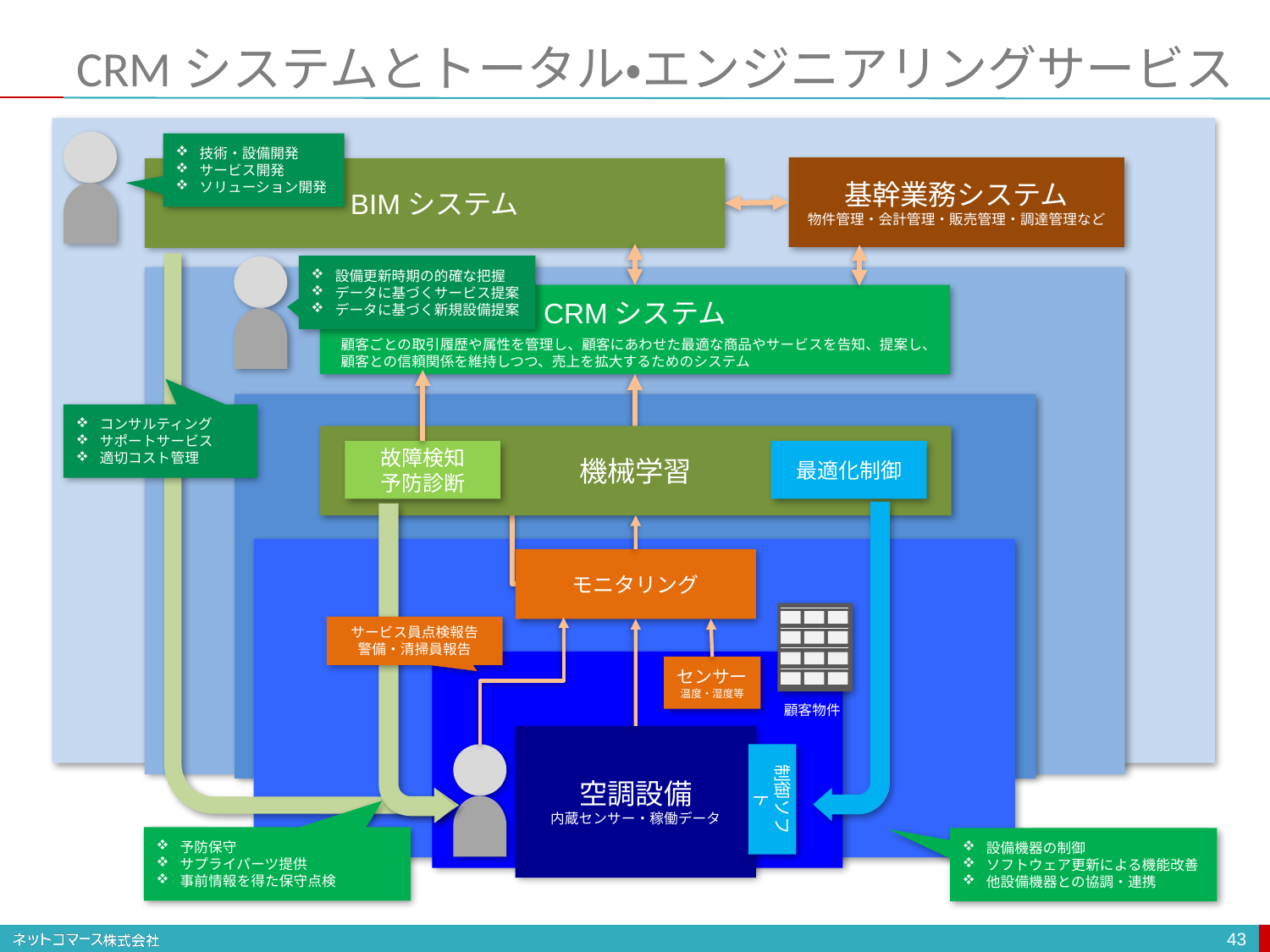

# CRMシステムとトータル・エンジニアリングサービス

技術・設備開発
サービス開発
ソリューション開発
基幹業務システム
物件管理・会計管理・販売管理・調達管理など
BIMシステム

設備更新時期の的確な把握
データに基づくサービス提案
データに基づく新規設備提案

CRMシステム

顧客ごとの取引履歴や属性を管理し、顧客にあわせた最適な商品やサービスを告知、提案し、顧客との信頼関係を維持しつつ、売上を拡大するためのシステム

コンサルティング
サポートサービス
適切コスト管理
機械学習
故障検知
予防診断
最適化制御

モニタリング

サービス員点検報告
警備・清掃員報告

センサー
温度・湿度等
顧客物件
空調設備
内蔵センサー・稼働データ

制御ソフト
予防保守
サプライパーツ提供
事前情報を得た保守点検
設備機器の制御
ソフトウェア更新による機能改善
他設備機器との協調・連携
43